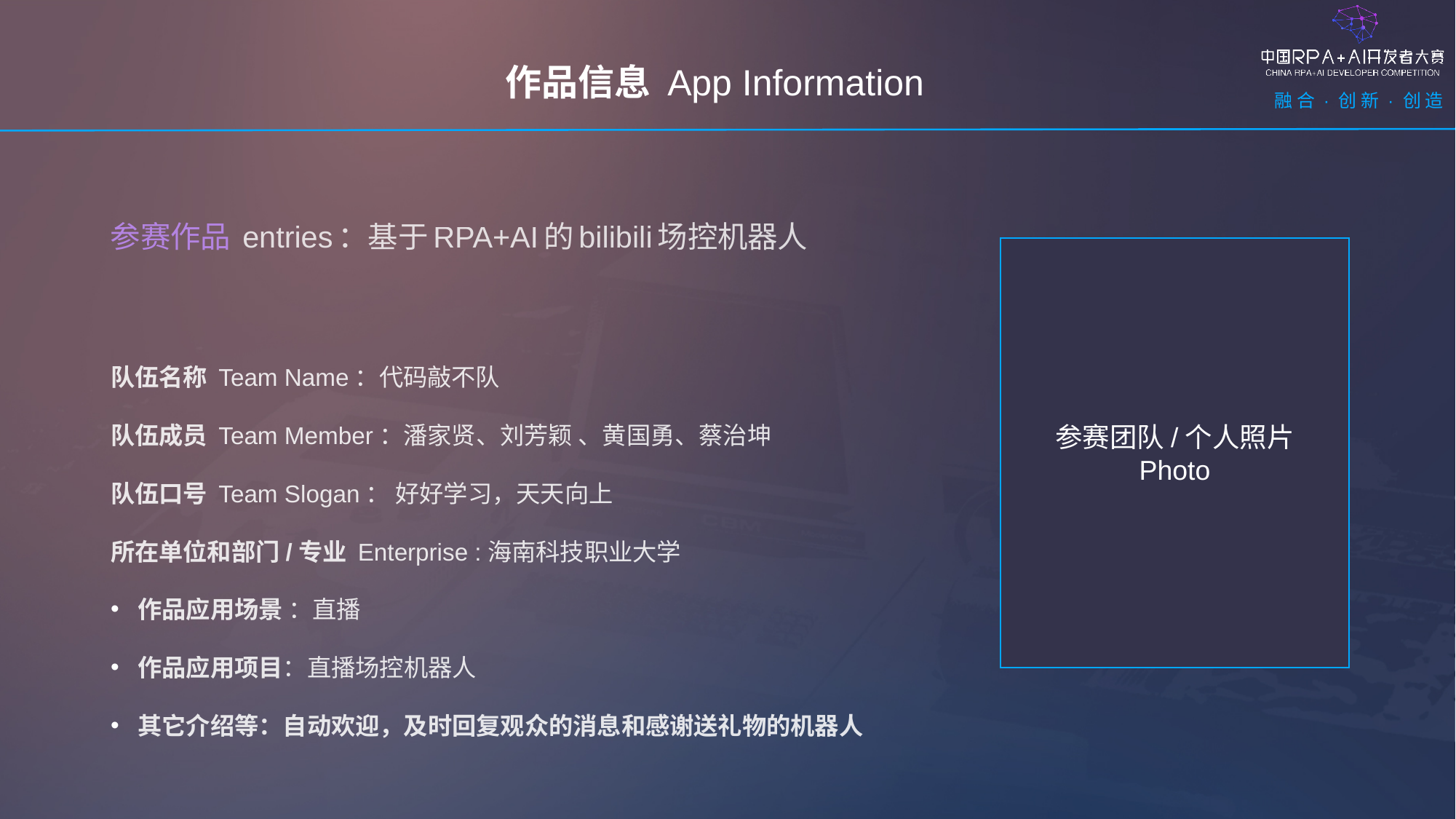

作品信息 App Information
参赛作品 entries：基于RPA+AI的bilibili场控机器人
参赛团队/个人照片
Photo
队伍名称 Team Name：代码敲不队
队伍成员 Team Member：潘家贤、刘芳颖 、黄国勇、蔡治坤
队伍口号 Team Slogan： 好好学习，天天向上
所在单位和部门/专业 Enterprise :海南科技职业大学
作品应用场景 ：直播
作品应用项目：直播场控机器人
其它介绍等：自动欢迎，及时回复观众的消息和感谢送礼物的机器人